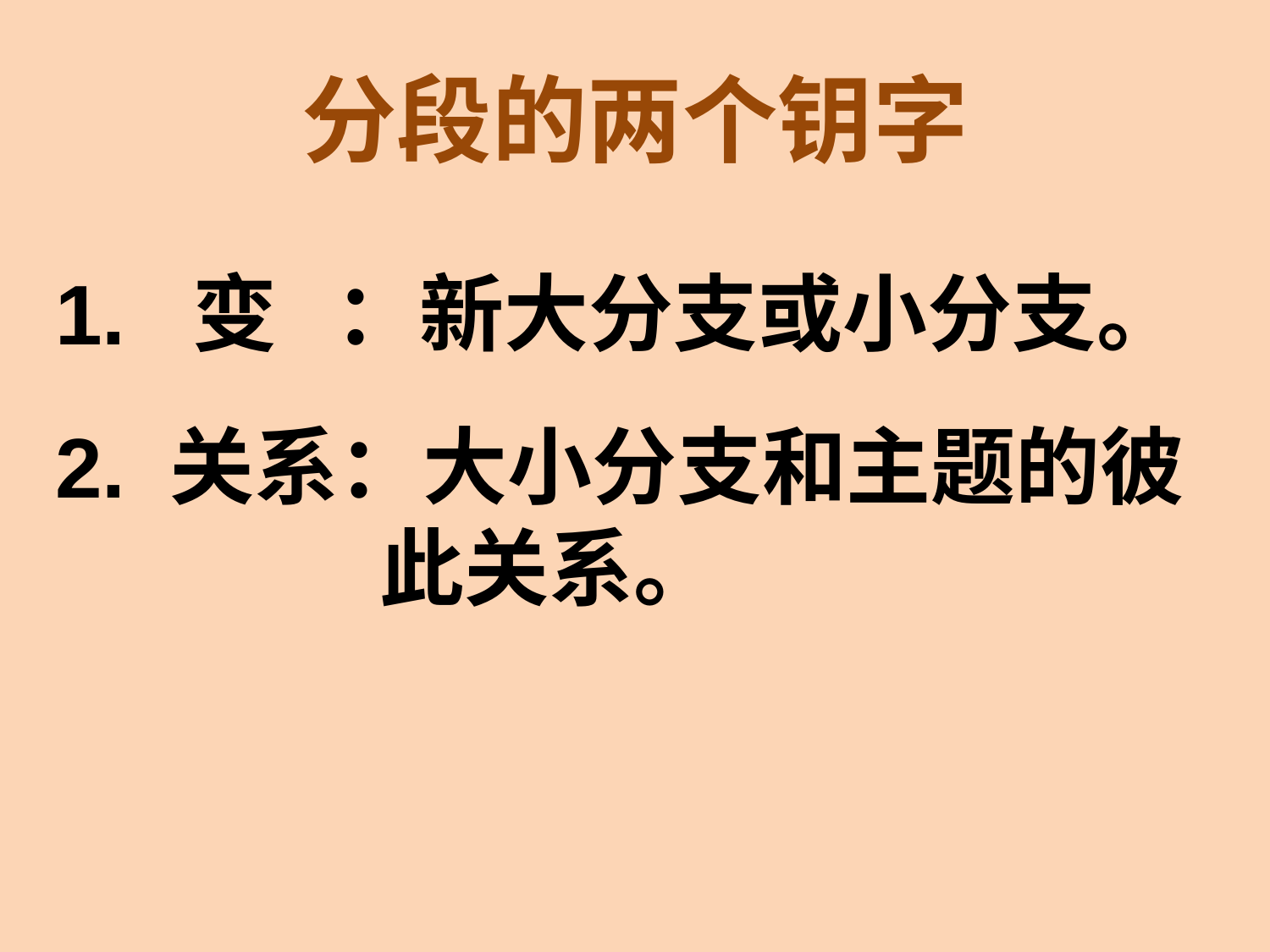

# 分段的两个钥字
1.  变   ：新大分支或小分支。

2. 关系：大小分支和主题的彼此关系。